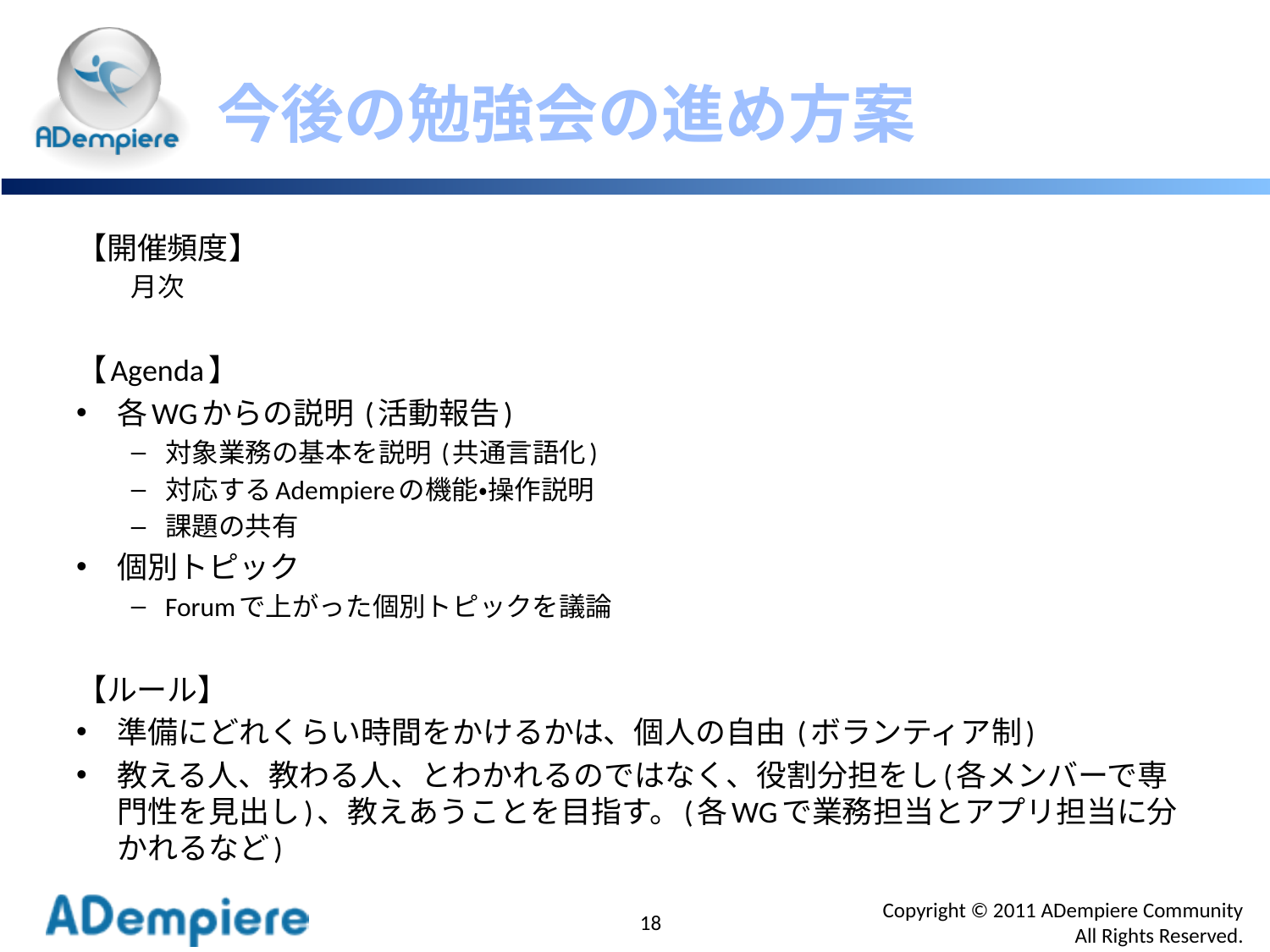

# 今後の勉強会の進め方案
【開催頻度】
月次

【Agenda】
各WGからの説明 (活動報告)
対象業務の基本を説明 (共通言語化)
対応するAdempiereの機能・操作説明
課題の共有
個別トピック
Forumで上がった個別トピックを議論

【ルール】
準備にどれくらい時間をかけるかは、個人の自由 (ボランティア制)
教える人、教わる人、とわかれるのではなく、役割分担をし(各メンバーで専門性を見出し)、教えあうことを目指す。(各WGで業務担当とアプリ担当に分かれるなど)